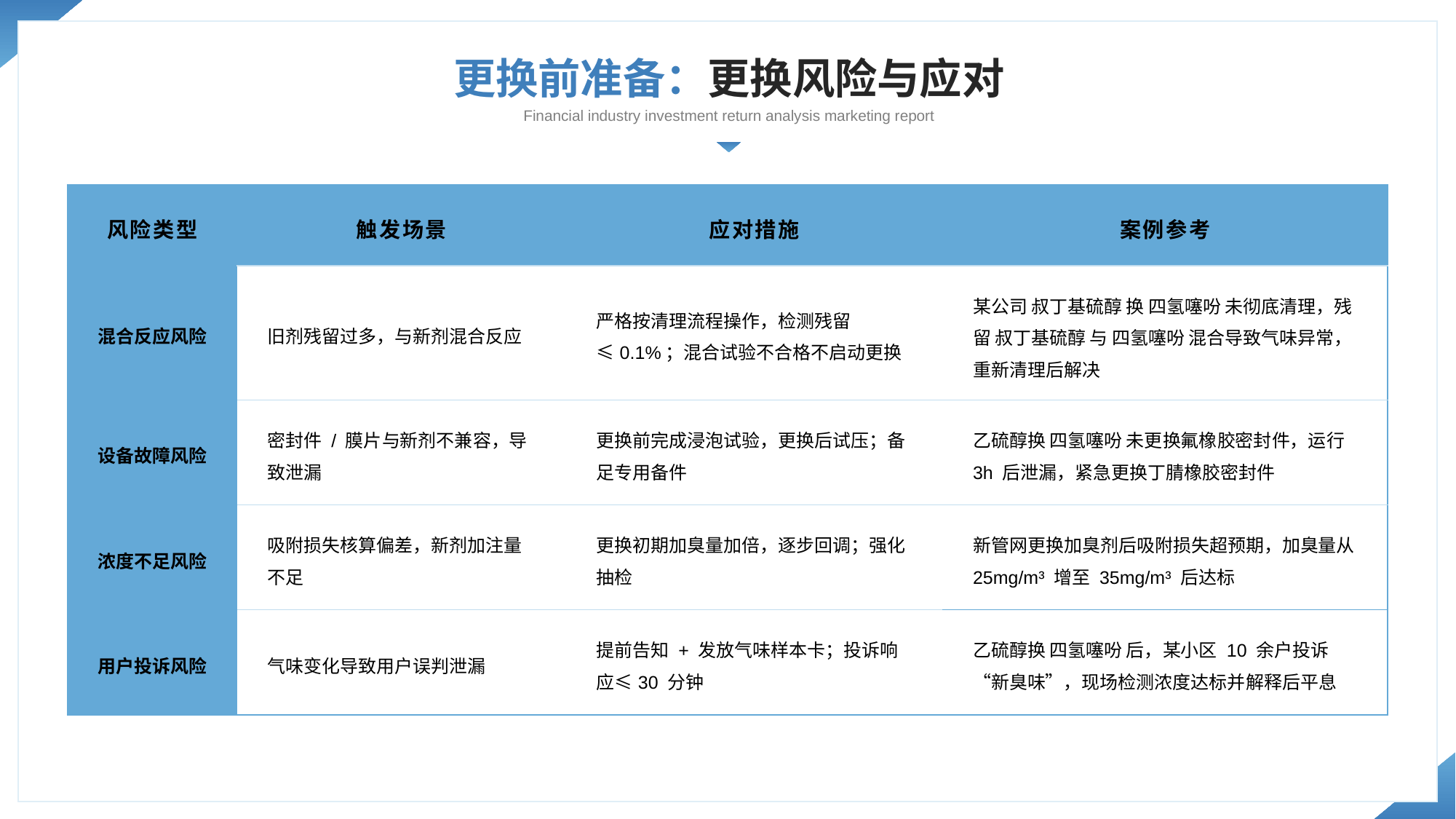

更换前准备：更换风险与应对
Financial industry investment return analysis marketing report

| 风险类型 | 触发场景 | 应对措施 | 案例参考 |
| --- | --- | --- | --- |
| 混合反应风险 | 旧剂残留过多，与新剂混合反应 | 严格按清理流程操作，检测残留≤0.1%；混合试验不合格不启动更换 | 某公司 叔丁基硫醇 换 四氢噻吩 未彻底清理，残留 叔丁基硫醇 与 四氢噻吩 混合导致气味异常，重新清理后解决 |
| 设备故障风险 | 密封件 / 膜片与新剂不兼容，导致泄漏 | 更换前完成浸泡试验，更换后试压；备足专用备件 | 乙硫醇换 四氢噻吩 未更换氟橡胶密封件，运行 3h 后泄漏，紧急更换丁腈橡胶密封件 |
| 浓度不足风险 | 吸附损失核算偏差，新剂加注量不足 | 更换初期加臭量加倍，逐步回调；强化抽检 | 新管网更换加臭剂后吸附损失超预期，加臭量从 25mg/m³ 增至 35mg/m³ 后达标 |
| 用户投诉风险 | 气味变化导致用户误判泄漏 | 提前告知 + 发放气味样本卡；投诉响应≤30 分钟 | 乙硫醇换 四氢噻吩 后，某小区 10 余户投诉 “新臭味”，现场检测浓度达标并解释后平息 |